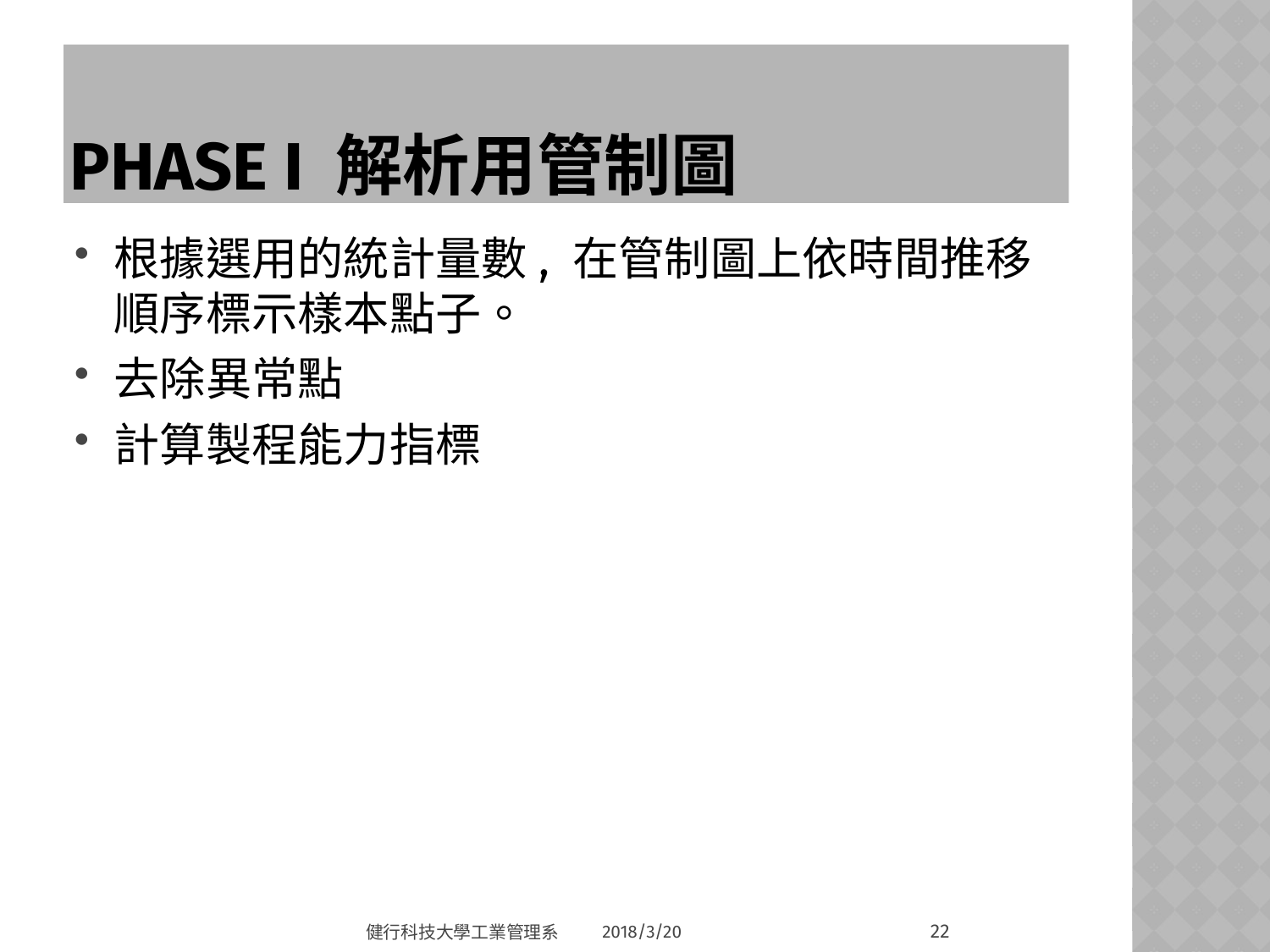

# Phase I 解析用管制圖
根據選用的統計量數, 在管制圖上依時間推移順序標示樣本點子。
去除異常點
計算製程能力指標

22
健行科技大學工業管理系
2018/3/20